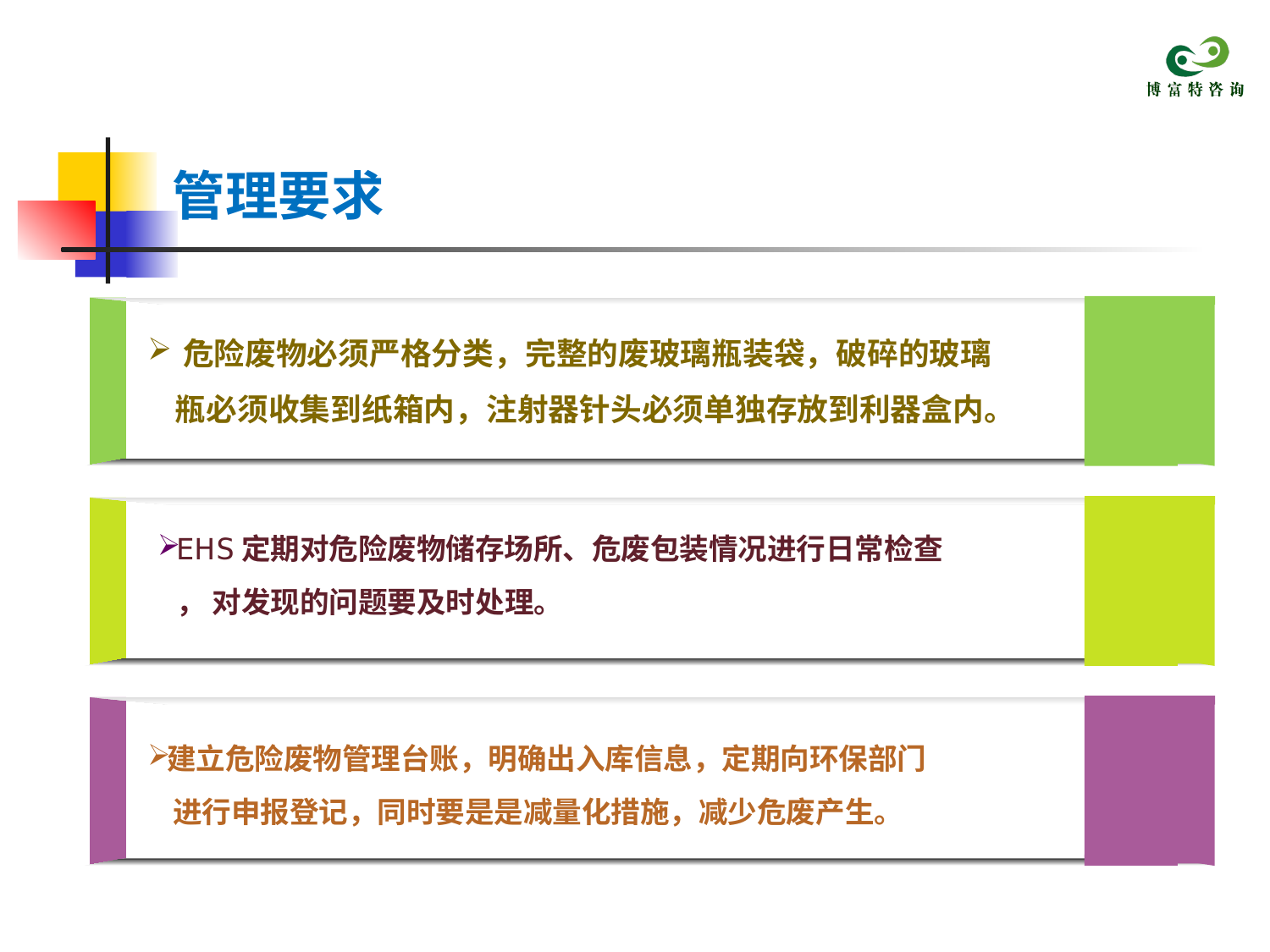

# 管理要求

 危险废物必须严格分类，完整的废玻璃瓶装袋，破碎的玻璃
   瓶必须收集到纸箱内，注射器针头必须单独存放到利器盒内。

EHS定期对危险废物储存场所、危废包装情况进行日常检查
  ， 对发现的问题要及时处理。

建立危险废物管理台账，明确出入库信息，定期向环保部门
   进行申报登记，同时要是是减量化措施，减少危废产生。